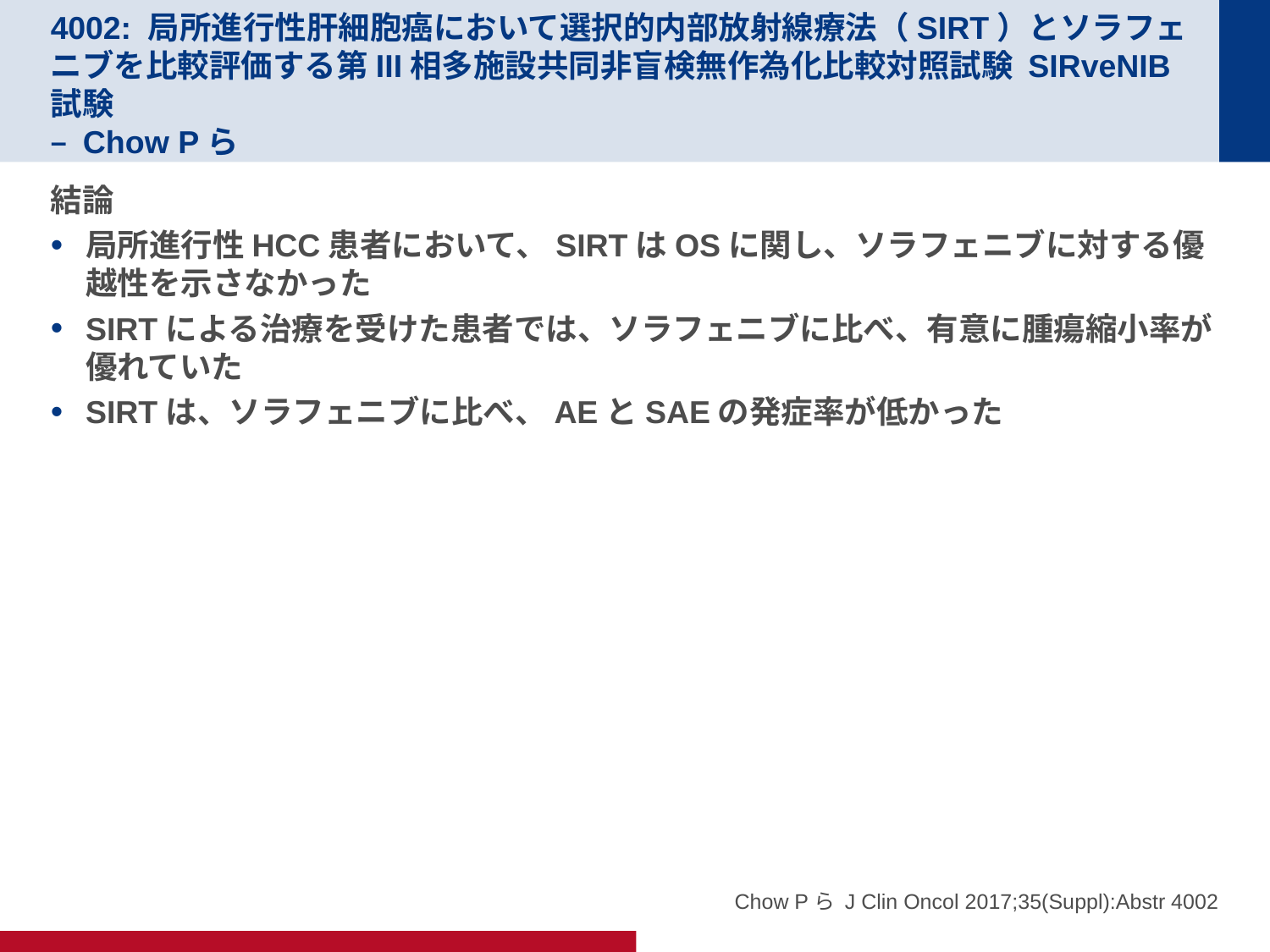

# 4002: 局所進行性肝細胞癌において選択的内部放射線療法（SIRT）とソラフェニブを比較評価する第III相多施設共同非盲検無作為化比較対照試験 SIRveNIB試験 – Chow Pら
結論
局所進行性HCC患者において、SIRTはOSに関し、ソラフェニブに対する優越性を示さなかった
SIRTによる治療を受けた患者では、ソラフェニブに比べ、有意に腫瘍縮小率が優れていた
SIRTは、ソラフェニブに比べ、AEとSAEの発症率が低かった
Chow Pら J Clin Oncol 2017;35(Suppl):Abstr 4002